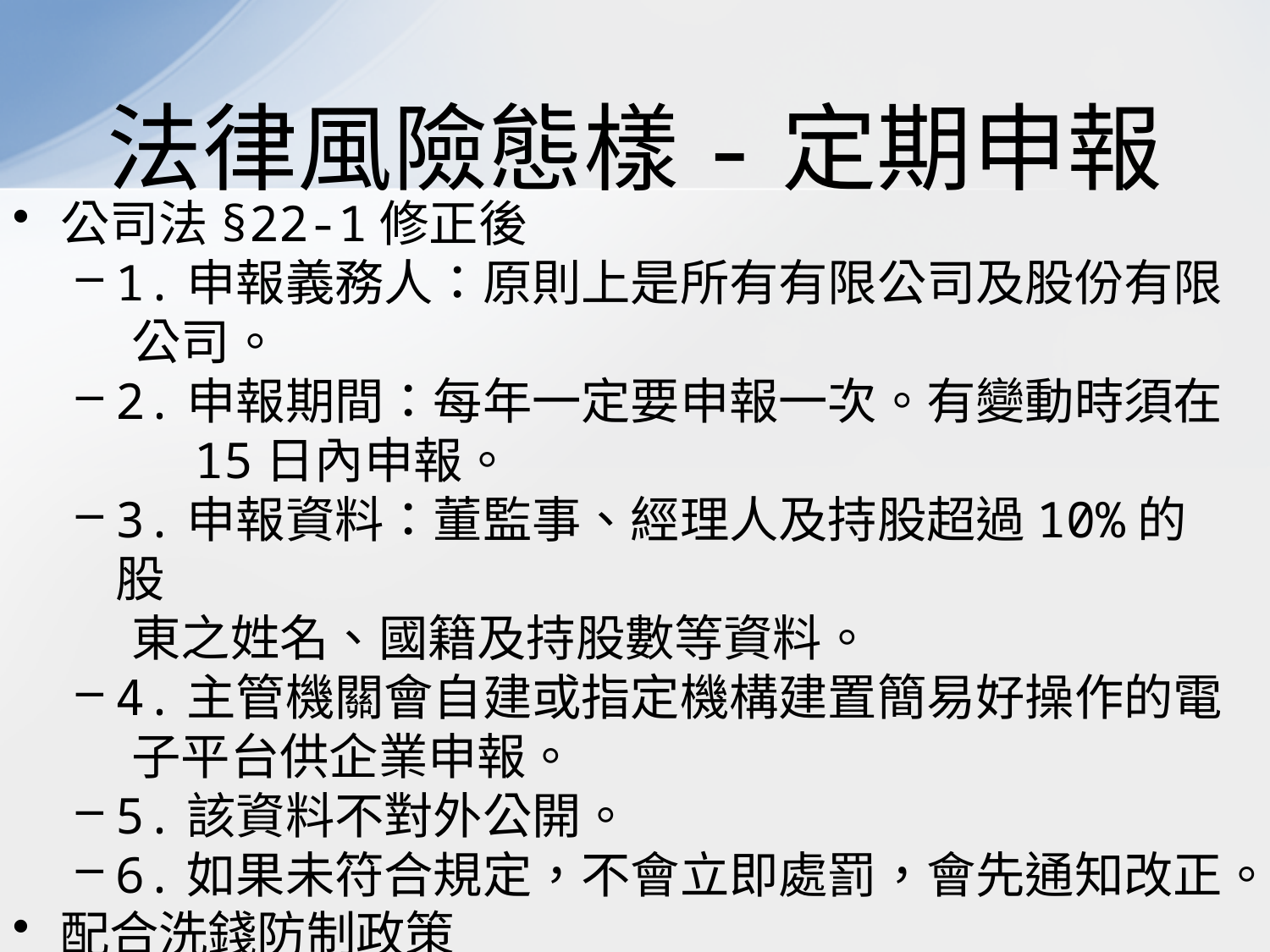

# 法律風險態樣-定期申報
公司法§22-1修正後
1.申報義務人：原則上是所有有限公司及股份有限
    公司。
2.申報期間：每年一定要申報一次。有變動時須在
    15日內申報。
3.申報資料：董監事、經理人及持股超過10%的股
    東之姓名、國籍及持股數等資料。
4.主管機關會自建或指定機構建置簡易好操作的電
    子平台供企業申報。
5.該資料不對外公開。
6.如果未符合規定，不會立即處罰，會先通知改正。
配合洗錢防制政策